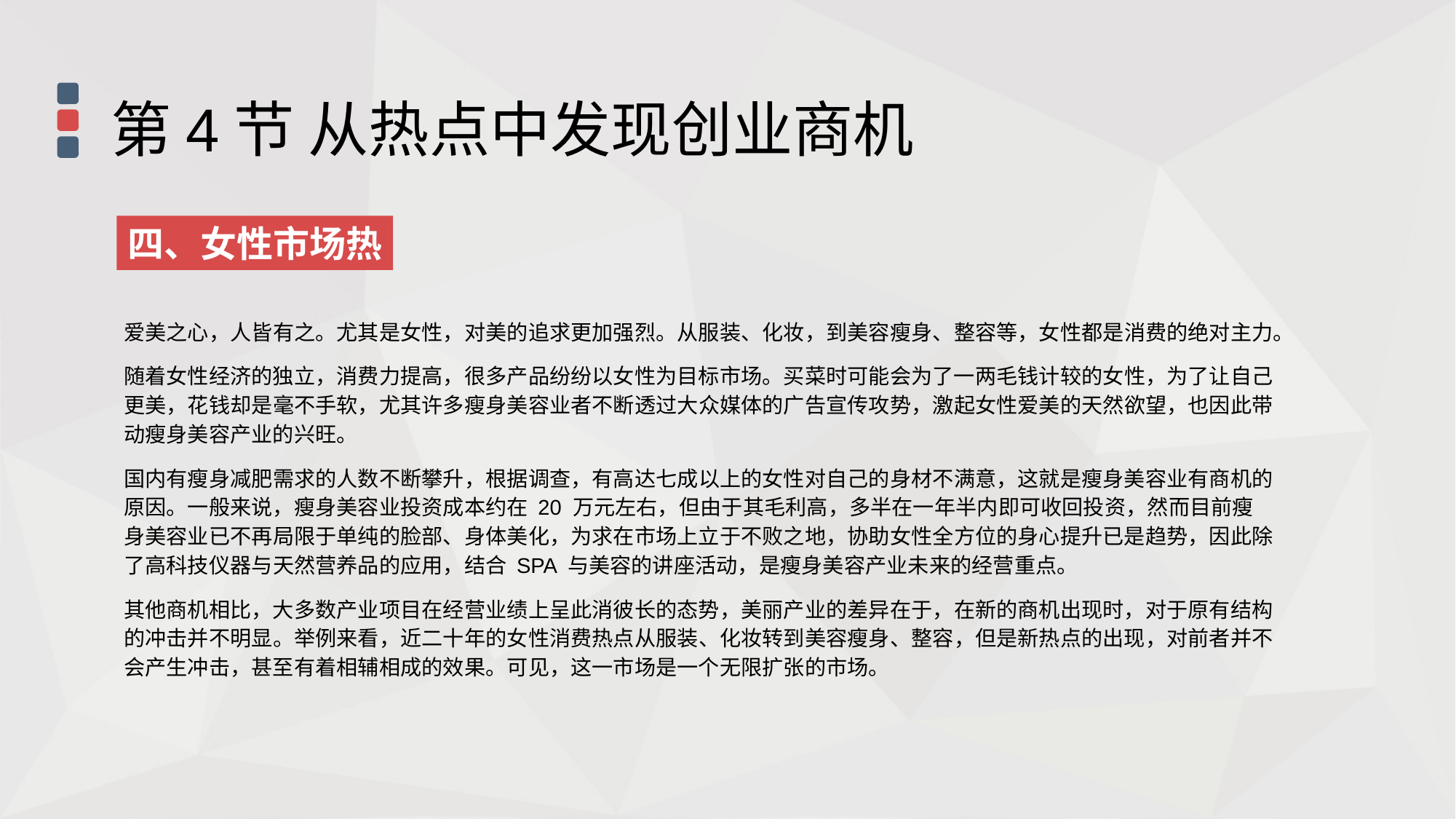

第4节 从热点中发现创业商机
四、女性市场热
爱美之心，人皆有之。尤其是女性，对美的追求更加强烈。从服装、化妆，到美容瘦身、整容等，女性都是消费的绝对主力。
随着女性经济的独立，消费力提高，很多产品纷纷以女性为目标市场。买菜时可能会为了一两毛钱计较的女性，为了让自己更美，花钱却是毫不手软，尤其许多瘦身美容业者不断透过大众媒体的广告宣传攻势，激起女性爱美的天然欲望，也因此带动瘦身美容产业的兴旺。
国内有瘦身减肥需求的人数不断攀升，根据调查，有高达七成以上的女性对自己的身材不满意，这就是瘦身美容业有商机的原因。一般来说，瘦身美容业投资成本约在 20 万元左右，但由于其毛利高，多半在一年半内即可收回投资，然而目前瘦身美容业已不再局限于单纯的脸部、身体美化，为求在市场上立于不败之地，协助女性全方位的身心提升已是趋势，因此除了高科技仪器与天然营养品的应用，结合 SPA 与美容的讲座活动，是瘦身美容产业未来的经营重点。
其他商机相比，大多数产业项目在经营业绩上呈此消彼长的态势，美丽产业的差异在于，在新的商机出现时，对于原有结构的冲击并不明显。举例来看，近二十年的女性消费热点从服装、化妆转到美容瘦身、整容，但是新热点的出现，对前者并不会产生冲击，甚至有着相辅相成的效果。可见，这一市场是一个无限扩张的市场。